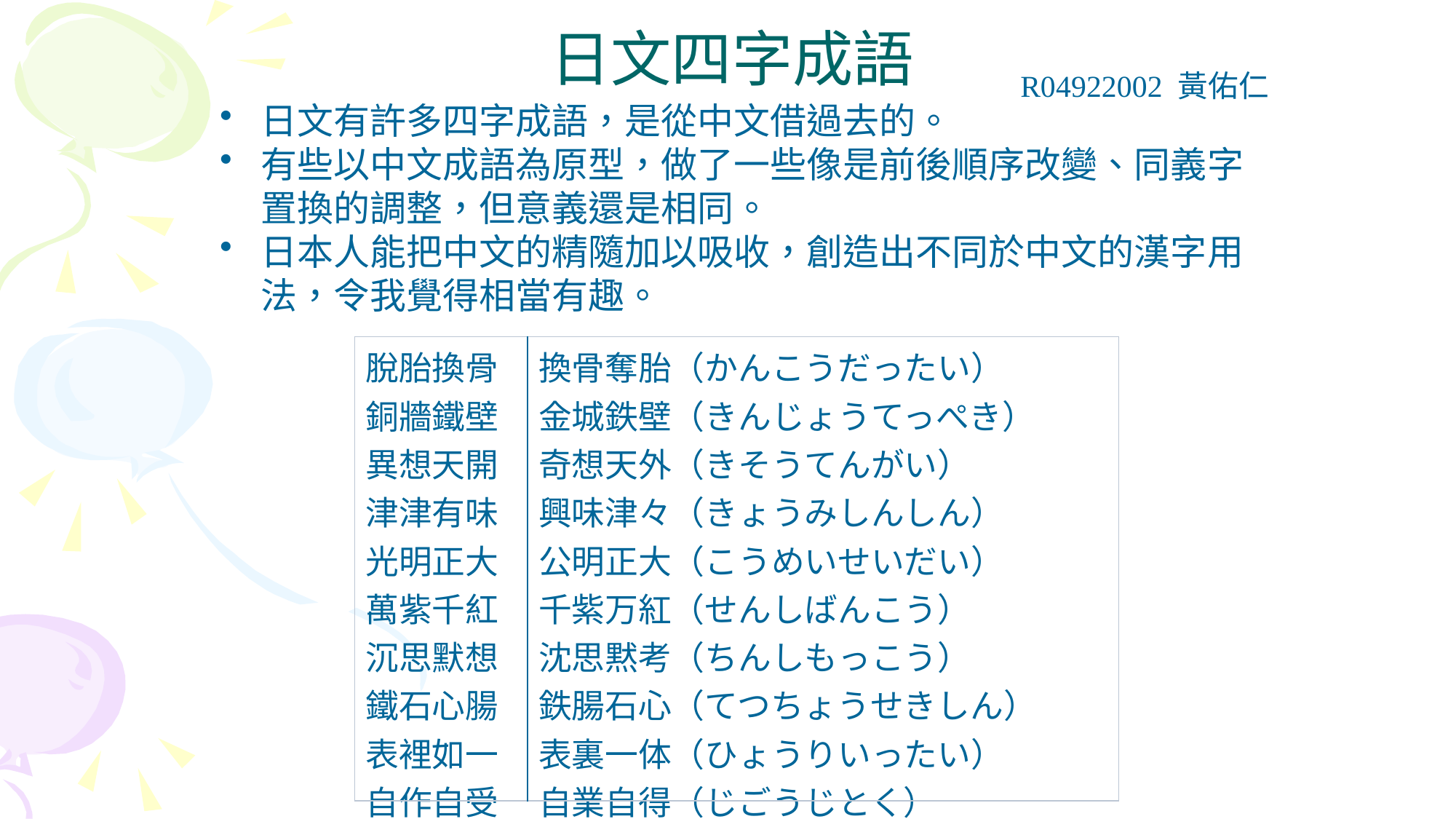

# 日文四字成語
R04922002 黃佑仁
日文有許多四字成語，是從中文借過去的。
有些以中文成語為原型，做了一些像是前後順序改變、同義字置換的調整，但意義還是相同。
日本人能把中文的精隨加以吸收，創造出不同於中文的漢字用法，令我覺得相當有趣。

| 脫胎換骨 銅牆鐵壁 異想天開 津津有味 光明正大 萬紫千紅 沉思默想 鐵石心腸 表裡如一 自作自受 堂堂正正 | 換骨奪胎（かんこうだったい） 金城鉄壁（きんじょうてっぺき） 奇想天外（きそうてんがい） 興味津々（きょうみしんしん） 公明正大（こうめいせいだい） 千紫万紅（せんしばんこう） 沈思黙考（ちんしもっこう） 鉄腸石心（てつちょうせきしん） 表裏一体（ひょうりいったい） 自業自得（じごうじとく） 正正堂堂（せいせいどうどう） |
| --- | --- |